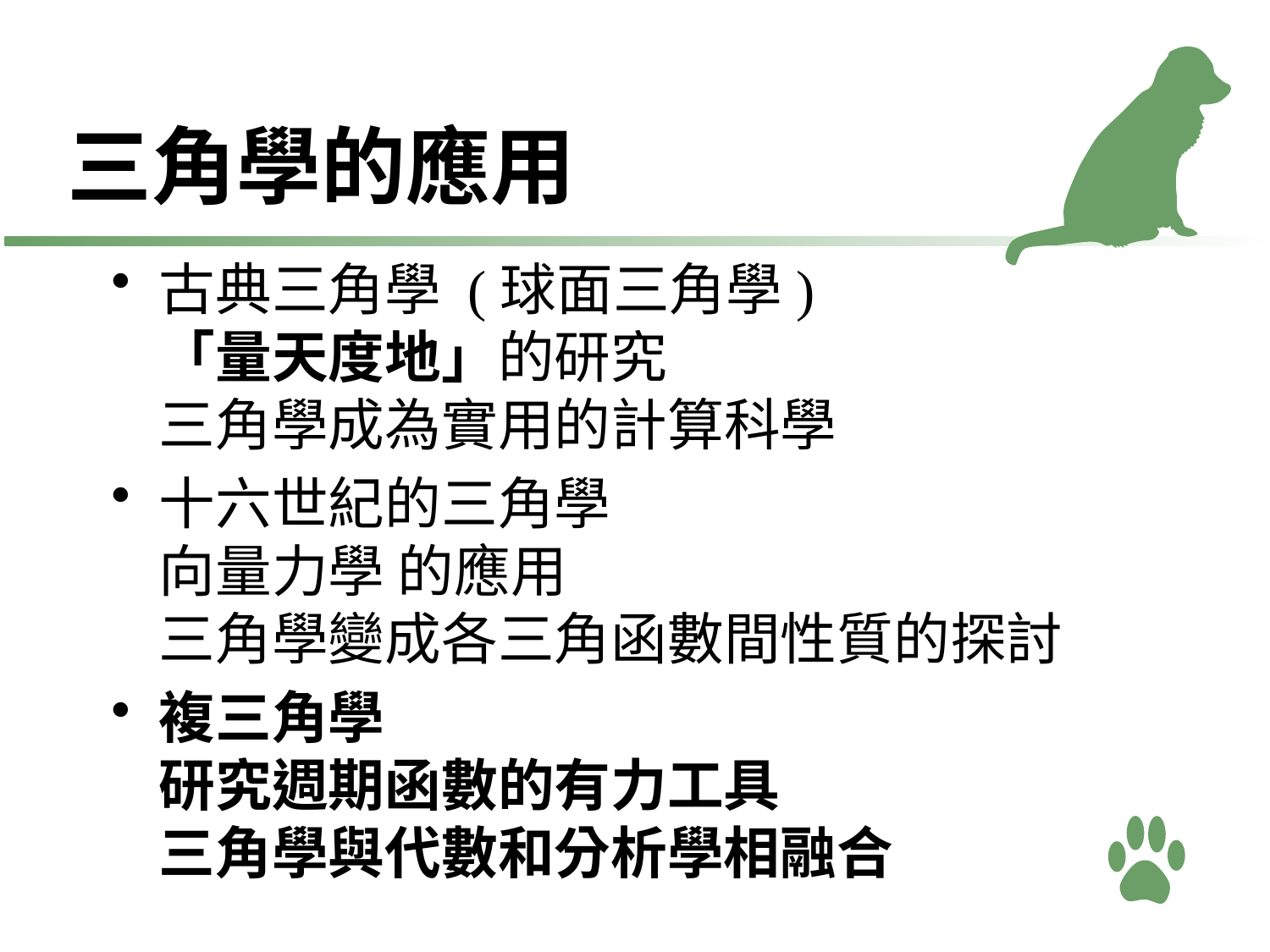

# 三角學的應用
古典三角學 (球面三角學)
「量天度地」的研究
三角學成為實用的計算科學
十六世紀的三角學
向量力學 的應用
三角學變成各三角函數間性質的探討
複三角學
研究週期函數的有力工具
三角學與代數和分析學相融合